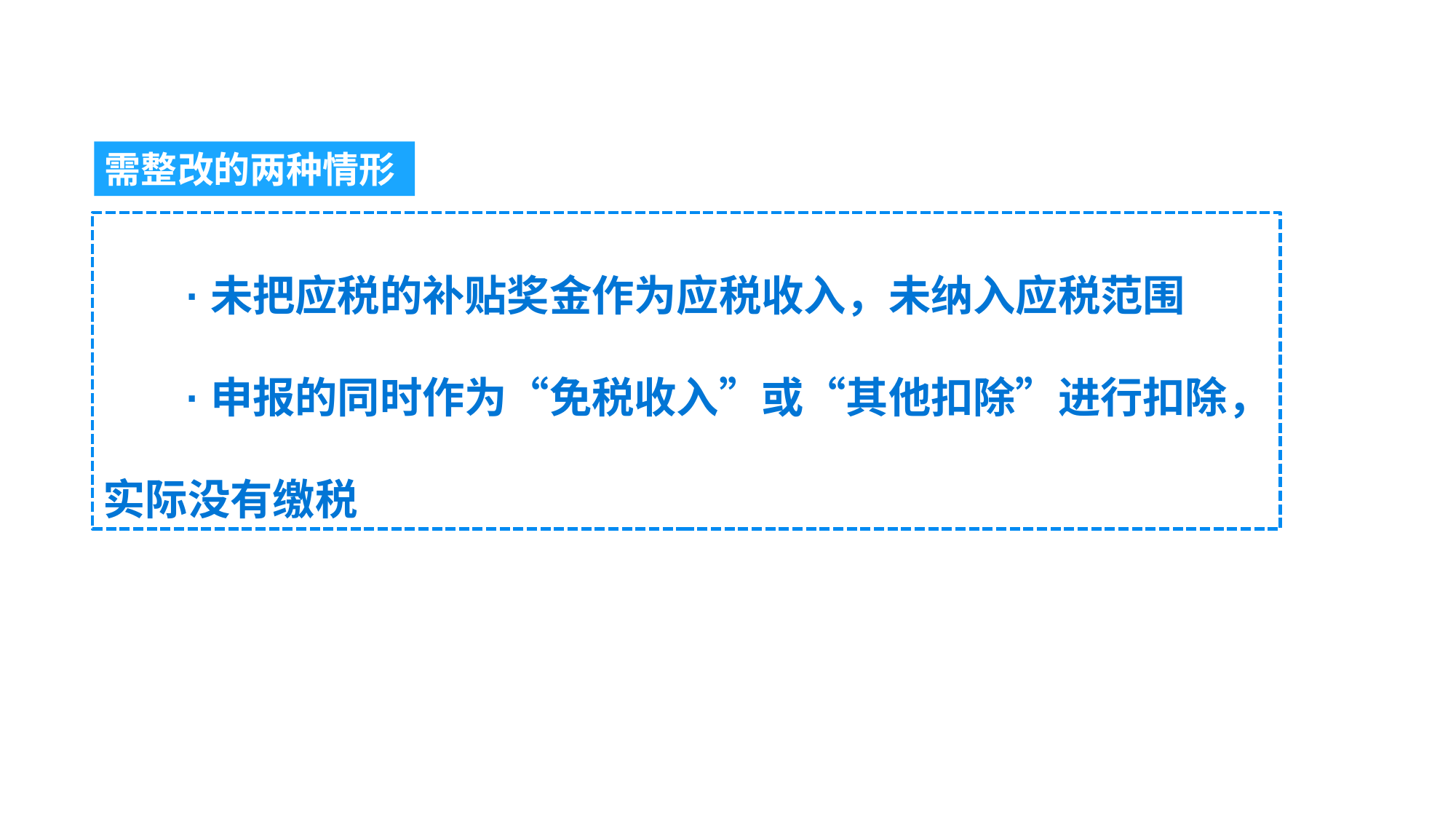

需整改的两种情形
       ·未把应税的补贴奖金作为应税收入，未纳入应税范围
       ·申报的同时作为“免税收入”或“其他扣除”进行扣除，实际没有缴税
02
01